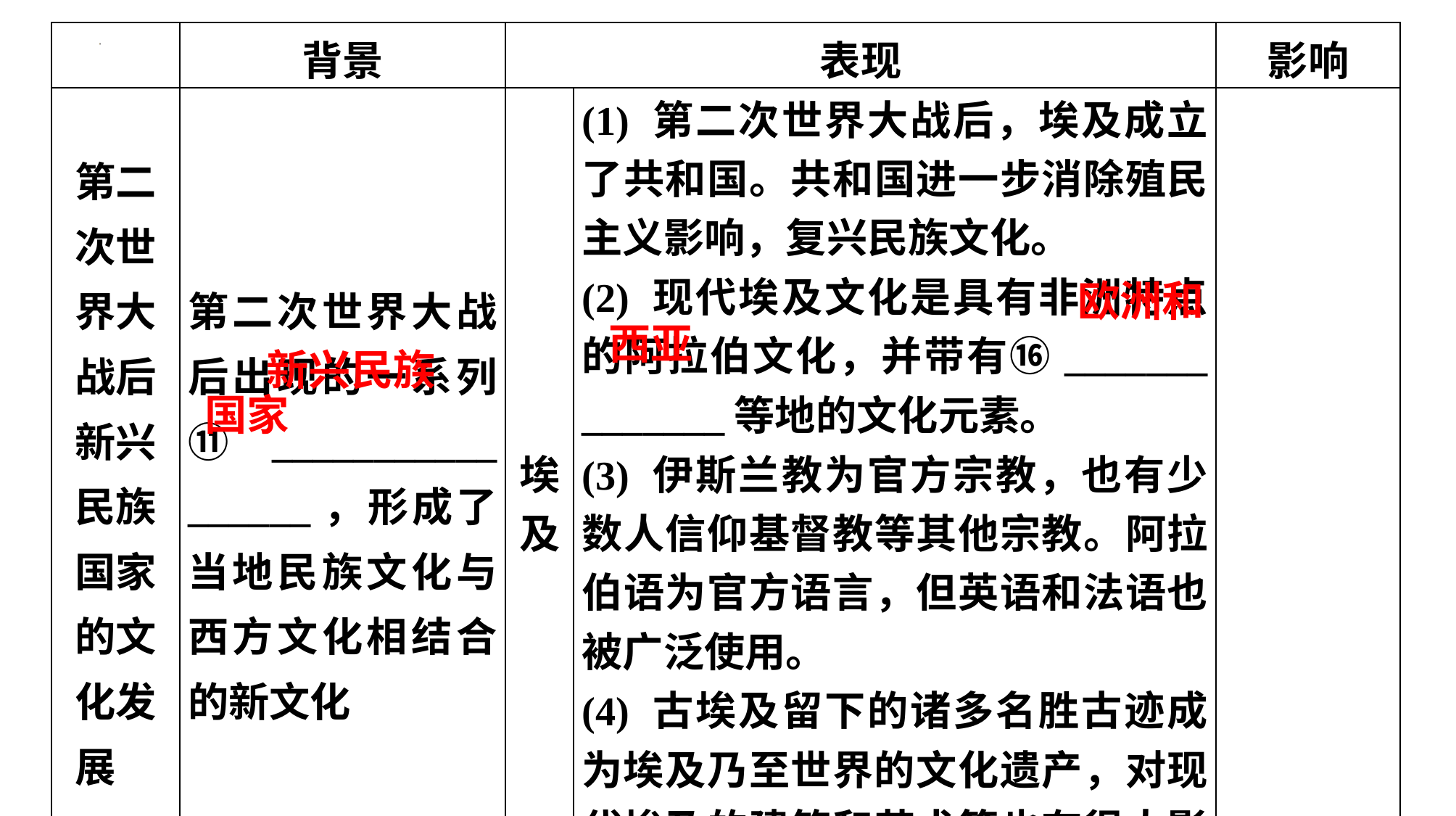

|  | 背景 | 表现 |  | 影响 |
| --- | --- | --- | --- | --- |
| 第二次世界大 战后新兴民族 国家的文化发 展 | 第二次世界大战后出现的一系列 ⑪\_\_\_\_\_\_\_\_\_\_\_ \_\_\_\_\_\_，形成了当地民族文化与西方文化相结合的新文化 | 埃及 | (1) 第二次世界大战后，埃及成立了共和国。共和国进一步消除殖民主义影响，复兴民族文化。 (2) 现代埃及文化是具有非洲特点的阿拉伯文化，并带有⑯\_\_\_\_\_\_\_ \_\_\_\_\_\_\_等地的文化元素。 (3) 伊斯兰教为官方宗教，也有少数人信仰基督教等其他宗教。阿拉伯语为官方语言，但英语和法语也被广泛使用。 (4) 古埃及留下的诸多名胜古迹成为埃及乃至世界的文化遗产，对现代埃及的建筑和艺术等也有很大影响 |  |
欧洲和
西亚
新兴民族
国家